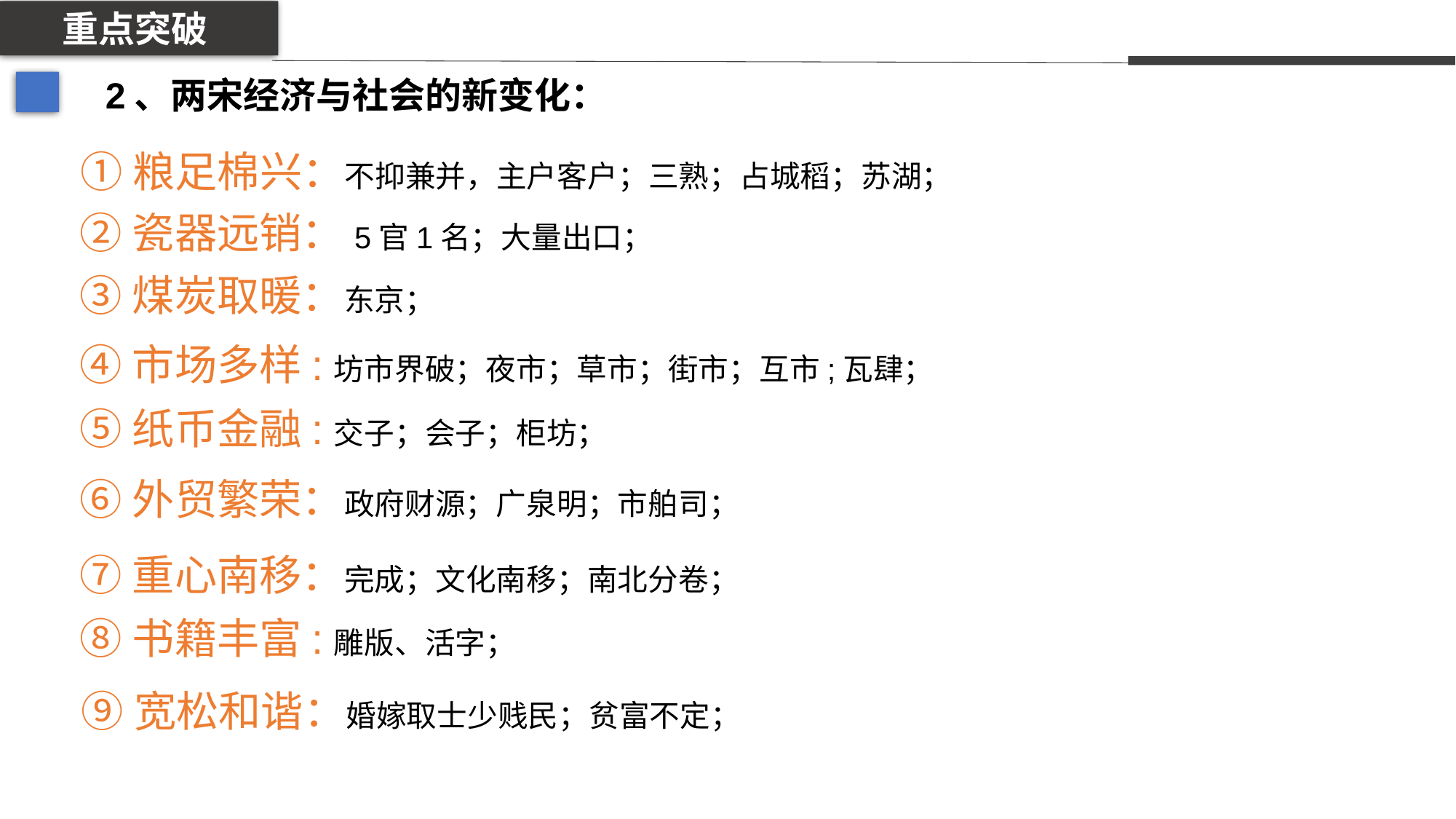

重点突破

2、两宋经济与社会的新变化：

①粮足棉兴：不抑兼并，主户客户；三熟；占城稻；苏湖；
②瓷器远销：5官1名；大量出口；
③煤炭取暖：东京；
④市场多样:坊市界破；夜市；草市；街市；互市;瓦肆；
⑤纸币金融:交子；会子；柜坊；
⑥外贸繁荣：政府财源；广泉明；市舶司；
⑦重心南移：完成；文化南移；南北分卷；
⑧书籍丰富:雕版、活字；
⑨宽松和谐：婚嫁取士少贱民；贫富不定；